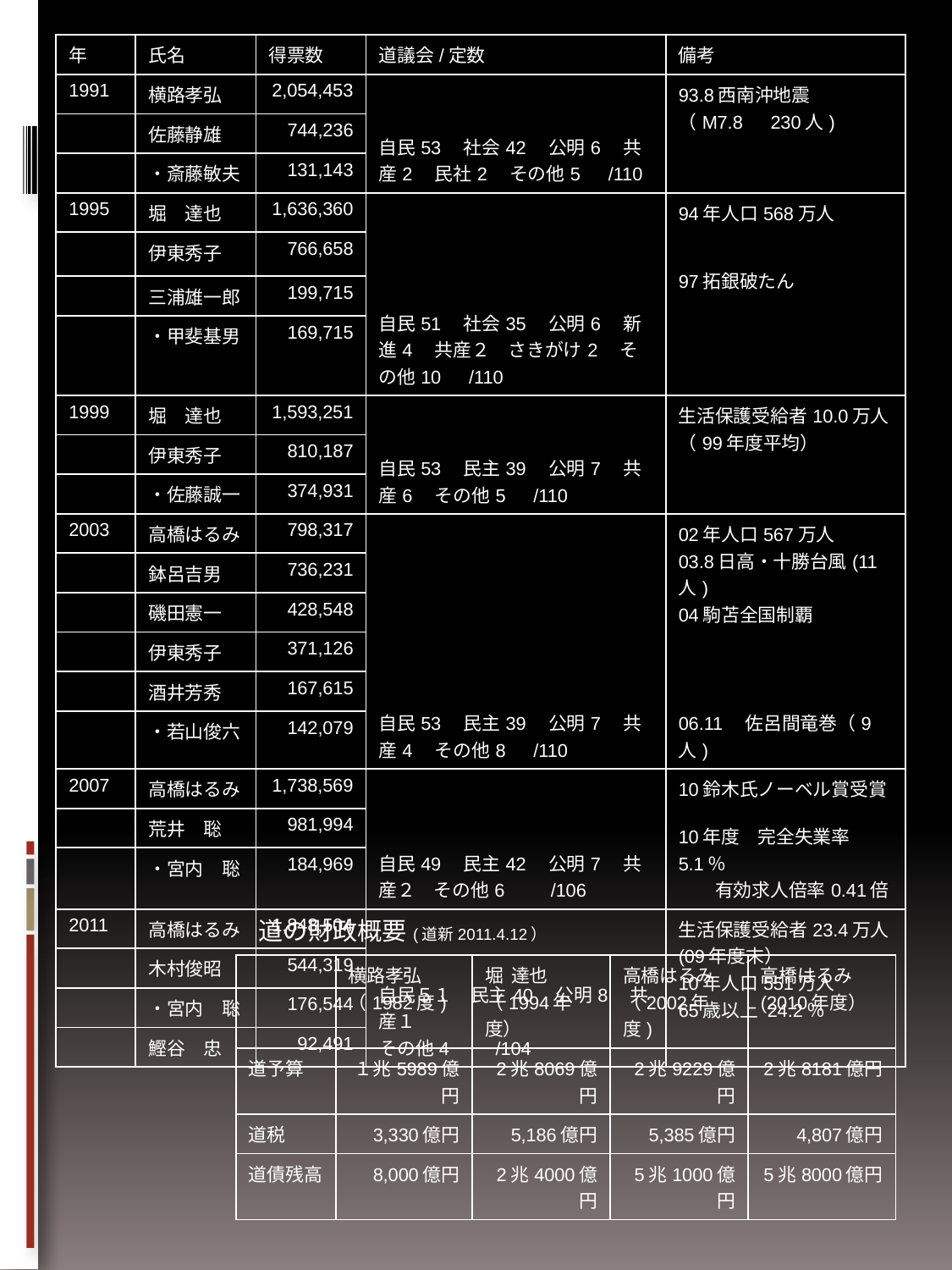

| 年 | 氏名 | 得票数 | 道議会/定数 | 備考 |
| --- | --- | --- | --- | --- |
| 1991 | 横路孝弘 | 2,054,453 | 自民53　社会42　公明6　共産2　民社2　その他5　/110 | 93.8西南沖地震（M7.8　230人) |
|  | 佐藤静雄 | 744,236 |  |  |
|  | ・斎藤敏夫 | 131,143 |  |  |
| 1995 | 堀　達也 | 1,636,360 | 自民51　社会35　公明6　新進4　共産２　さきがけ2　その他10　/110 | 94年人口568万人 97拓銀破たん |
|  | 伊東秀子 | 766,658 |  |  |
|  | 三浦雄一郎 | 199,715 |  |  |
|  | ・甲斐基男 | 169,715 |  |  |
| 1999 | 堀　達也 | 1,593,251 | 自民53　民主39　公明7　共産6　その他5　/110 | 生活保護受給者10.0万人（99年度平均） |
|  | 伊東秀子 | 810,187 |  |  |
|  | ・佐藤誠一 | 374,931 |  |  |
| 2003 | 高橋はるみ | 798,317 | 自民53　民主39　公明7　共産4　その他8　/110 | 02年人口567万人 03.8日高・十勝台風(11人) 04駒苫全国制覇 06.11　佐呂間竜巻（9人) |
|  | 鉢呂吉男 | 736,231 |  |  |
|  | 磯田憲一 | 428,548 |  |  |
|  | 伊東秀子 | 371,126 |  |  |
|  | 酒井芳秀 | 167,615 |  |  |
|  | ・若山俊六 | 142,079 |  |  |
| 2007 | 高橋はるみ | 1,738,569 | 自民49　民主42　公明7　共産２　その他6　　/106 | 10鈴木氏ノーベル賞受賞 10年度　完全失業率5.1％ 　　有効求人倍率0.41倍 |
|  | 荒井　聡 | 981,994 |  |  |
|  | ・宮内　聡 | 184,969 |  |  |
| 2011 | 高橋はるみ | 1,848,504 | 自民５１　民主40　公明8　共産１ その他4　　/104 | 生活保護受給者23.4万人(09年度末） 10年人口551万人 65歳以上 24.2％ |
|  | 木村俊昭 | 544,319 |  |  |
|  | ・宮内　聡 | 176,544 |  |  |
|  | 鰹谷　忠 | 92,491 |  |  |
#
道の財政概要(道新2011.4.12）
|  | 横路孝弘 （1982度) | 堀 達也 （1994年度） | 高橋はるみ（2002年度) | 高橋はるみ (2010年度） |
| --- | --- | --- | --- | --- |
| 道予算 | １兆5989億円 | 2兆8069億円 | 2兆9229億円 | 2兆8181億円 |
| 道税 | 3,330億円 | 5,186億円 | 5,385億円 | 4,807億円 |
| 道債残高 | 8,000億円 | 2兆4000億円 | 5兆1000億円 | 5兆8000億円 |